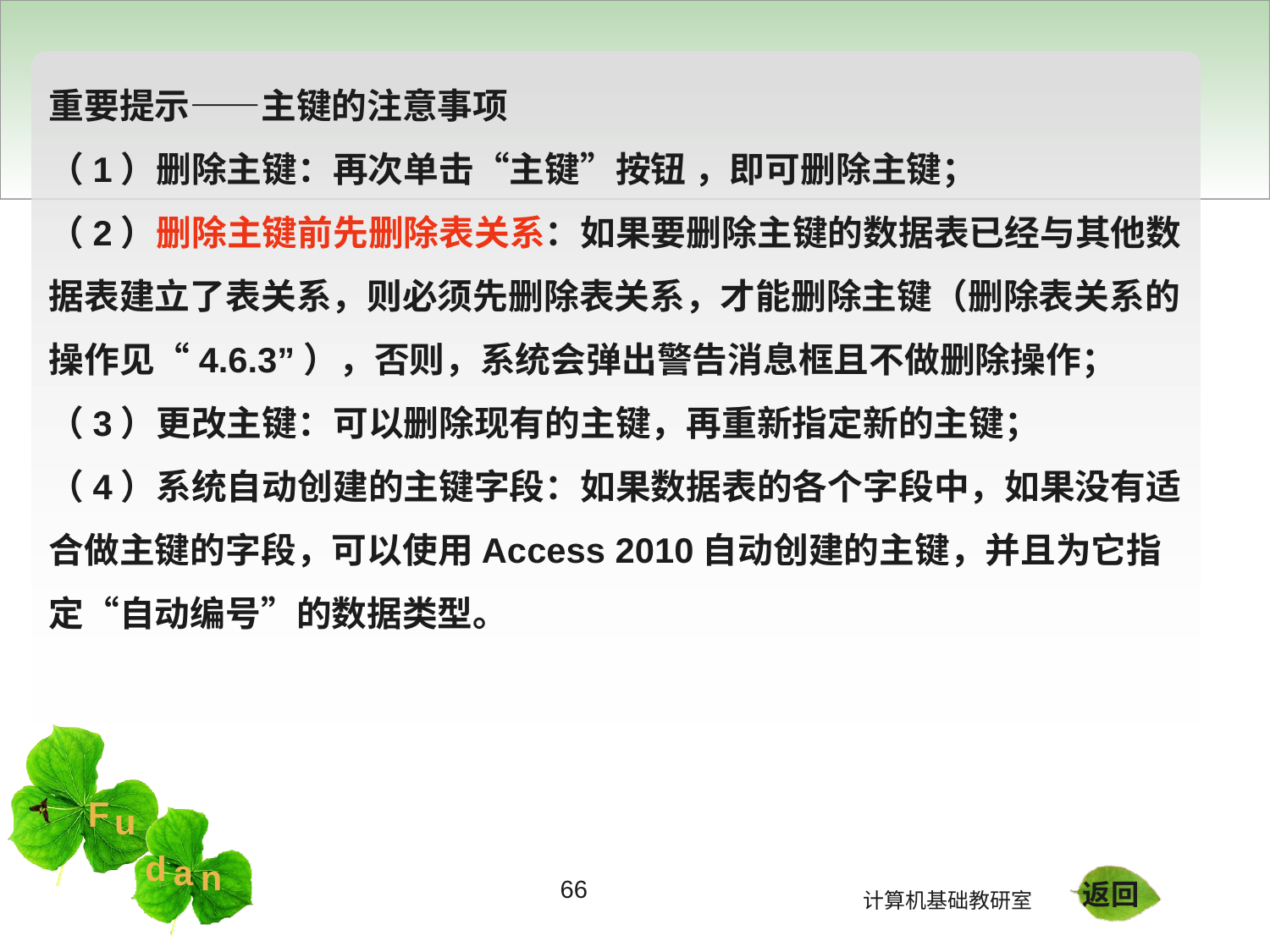

重要提示——主键的注意事项
（1）删除主键：再次单击“主键”按钮 ，即可删除主键；
（2）删除主键前先删除表关系：如果要删除主键的数据表已经与其他数据表建立了表关系，则必须先删除表关系，才能删除主键（删除表关系的操作见“4.6.3”），否则，系统会弹出警告消息框且不做删除操作；
（3）更改主键：可以删除现有的主键，再重新指定新的主键；
（4）系统自动创建的主键字段：如果数据表的各个字段中，如果没有适合做主键的字段，可以使用Access 2010自动创建的主键，并且为它指定“自动编号”的数据类型。
66
返回